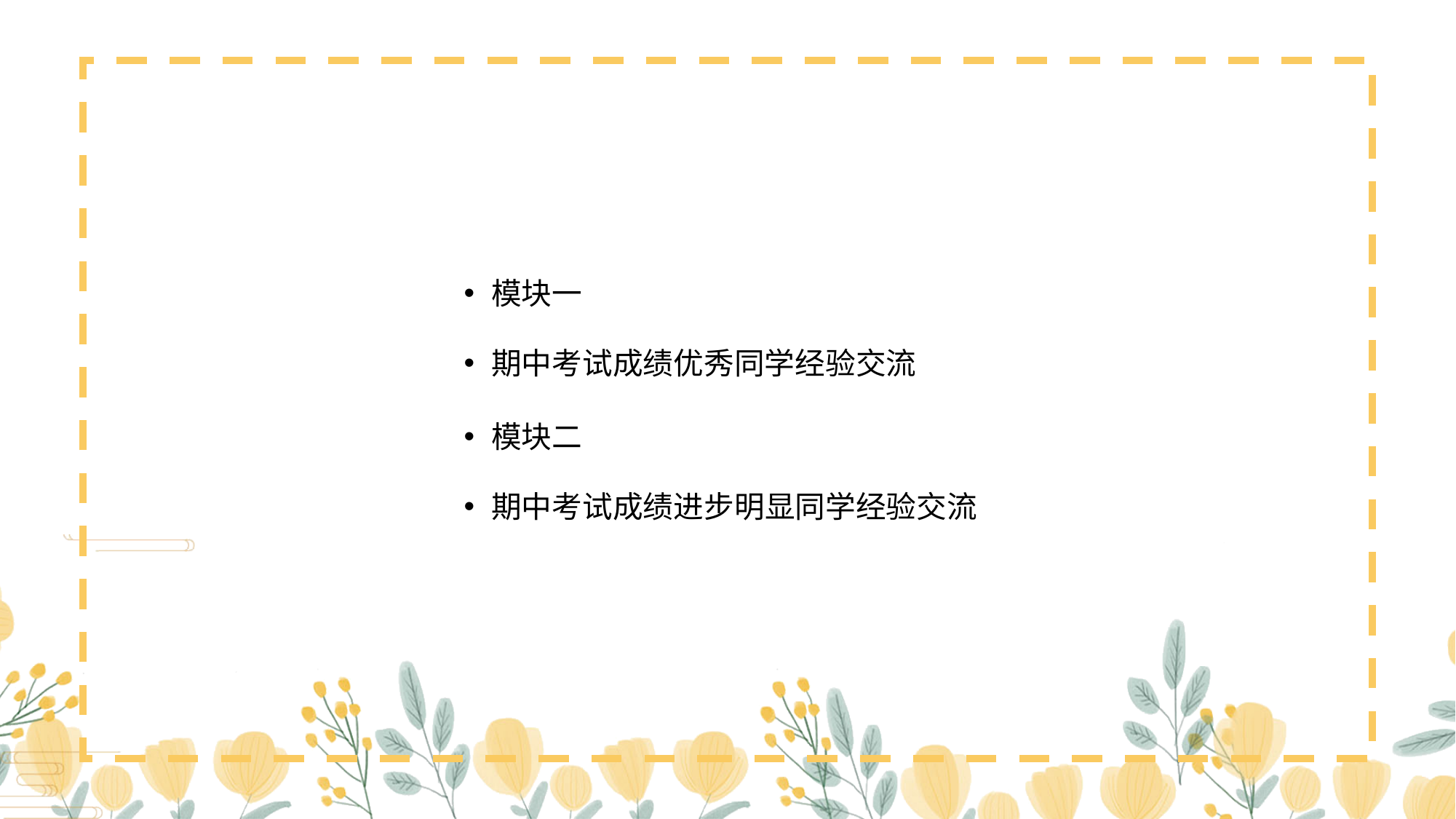

模块一
期中考试成绩优秀同学经验交流

模块二
期中考试成绩进步明显同学经验交流